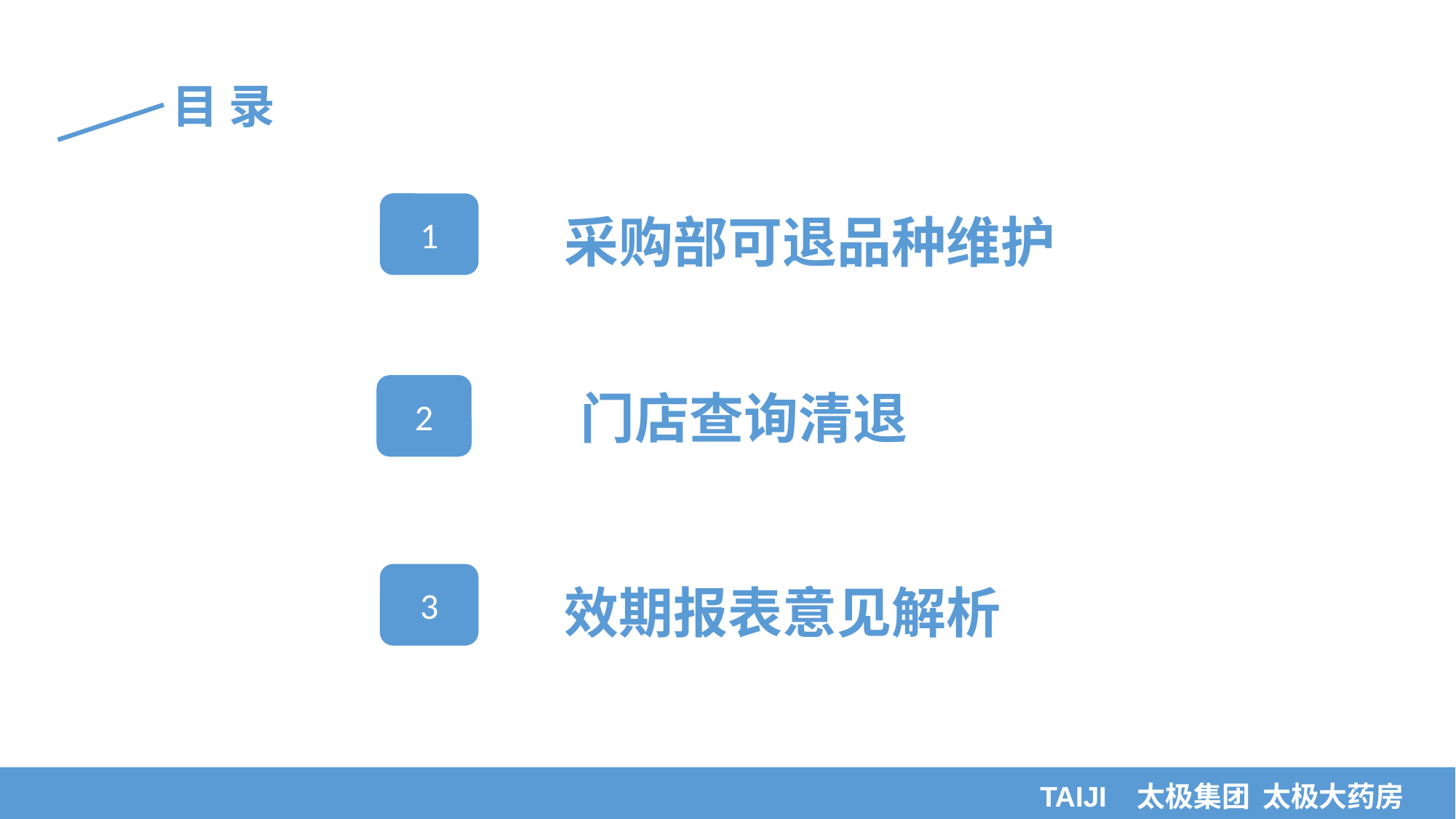

目 录
1

采购部可退品种维护
2

 门店查询清退
3

效期报表意见解析

TAIJI   太极集团  太极大药房